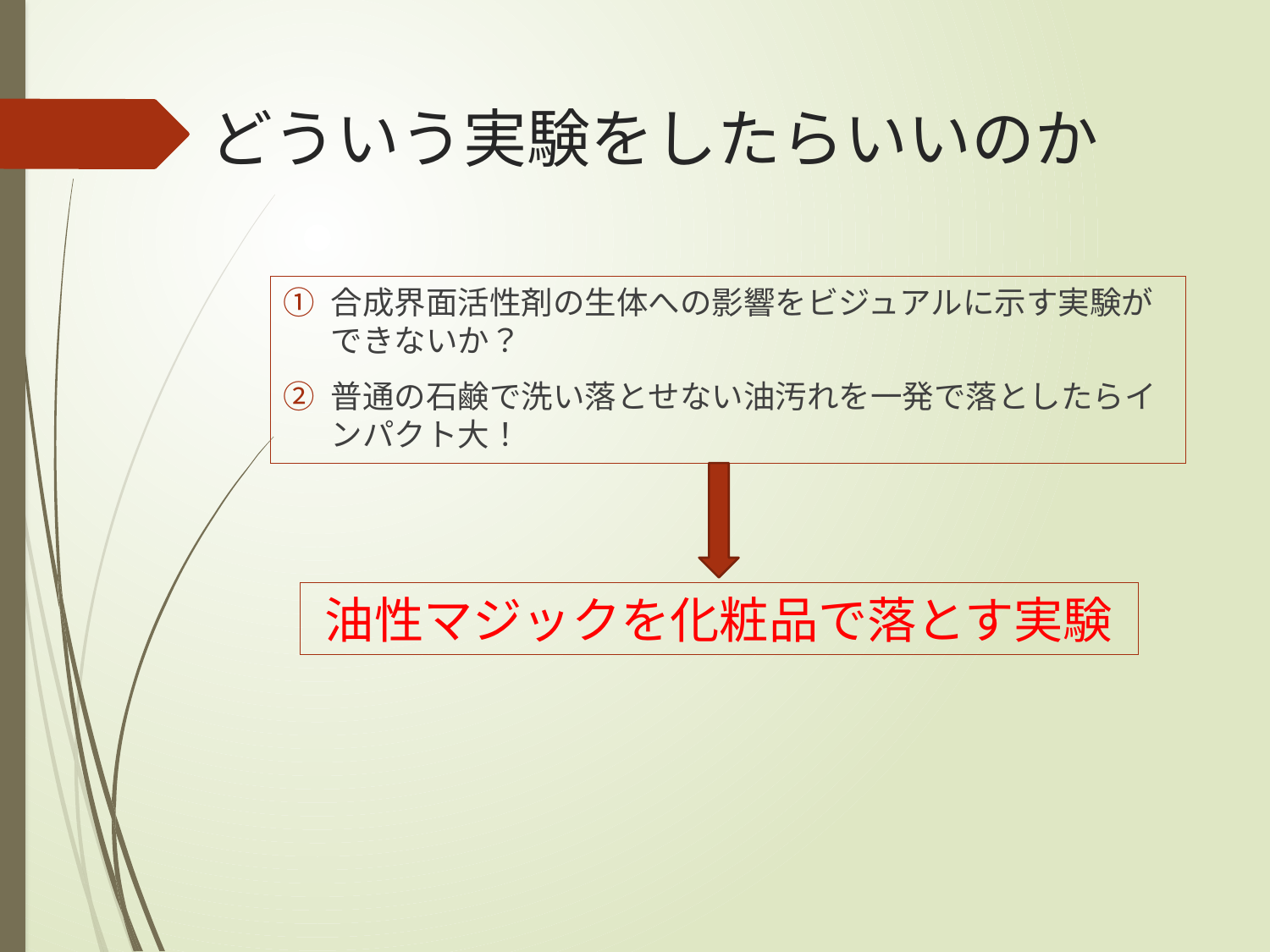

# どういう実験をしたらいいのか
合成界面活性剤の生体への影響をビジュアルに示す実験ができないか？
普通の石鹸で洗い落とせない油汚れを一発で落としたらインパクト大！

油性マジックを化粧品で落とす実験